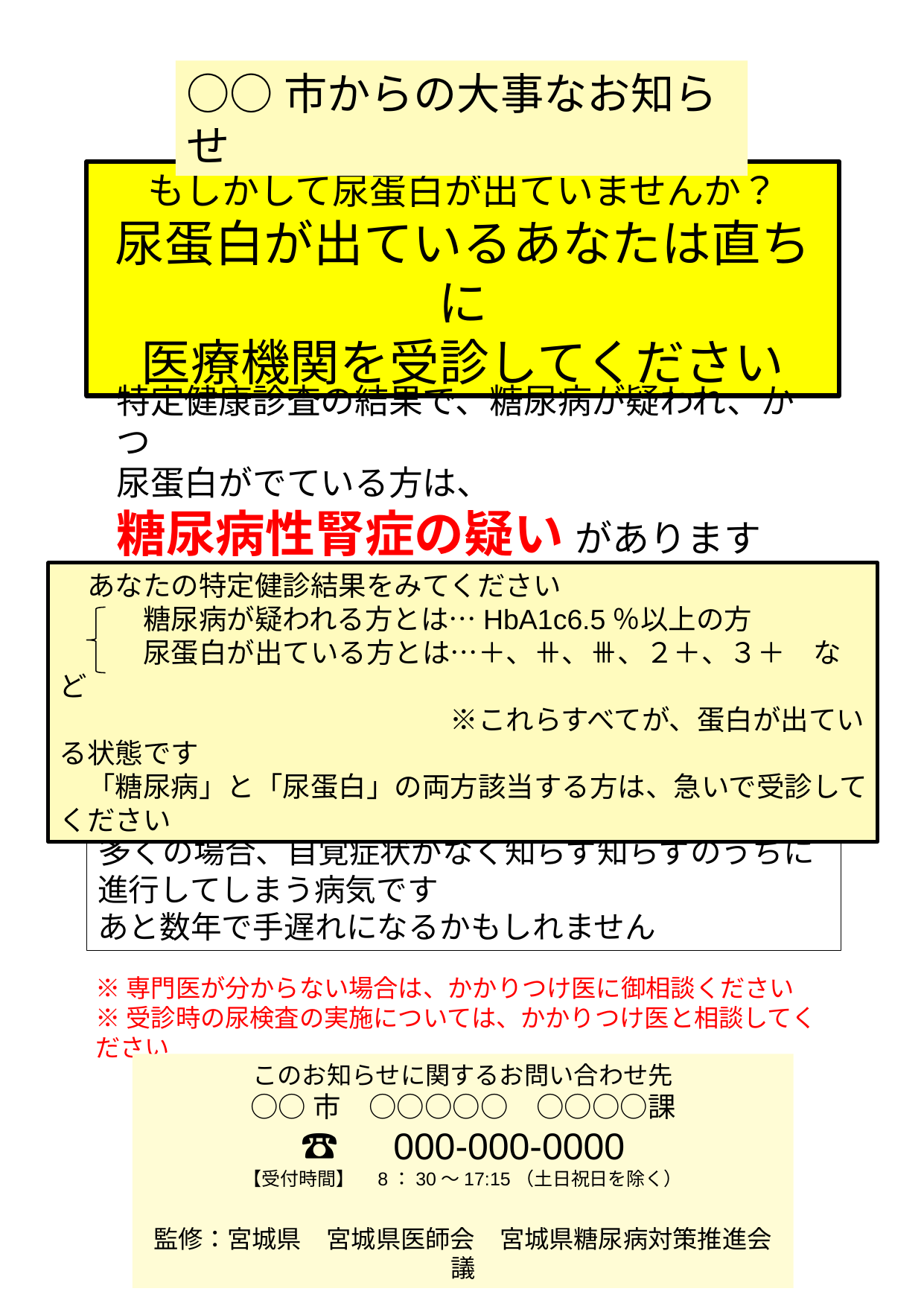

○○市からの大事なお知らせ
もしかして尿蛋白が出ていませんか？
尿蛋白が出ているあなたは直ちに
医療機関を受診してください
特定健康診査の結果で、糖尿病が疑われ、かつ
尿蛋白がでている方は、
糖尿病性腎症の疑い があります
　あなたの特定健診結果をみてください
　　　糖尿病が疑われる方とは…HbA1c6.5％以上の方
　　　尿蛋白が出ている方とは…＋、⧺、⧻、２＋、３＋　など
　　　　　　　　　　　　　　※これらすべてが、蛋白が出ている状態です
　「糖尿病」と「尿蛋白」の両方該当する方は、急いで受診してください

糖尿病性腎症　を知っていますか

多くの場合、自覚症状がなく知らず知らずのうちに進行してしまう病気です
あと数年で手遅れになるかもしれません
※専門医が分からない場合は、かかりつけ医に御相談ください
※受診時の尿検査の実施については、かかりつけ医と相談してください
このお知らせに関するお問い合わせ先
○○市　○○○○○　○○○○課
☎　000-000-0000
【受付時間】　8：30～17:15（土日祝日を除く）

監修：宮城県　宮城県医師会　宮城県糖尿病対策推進会議